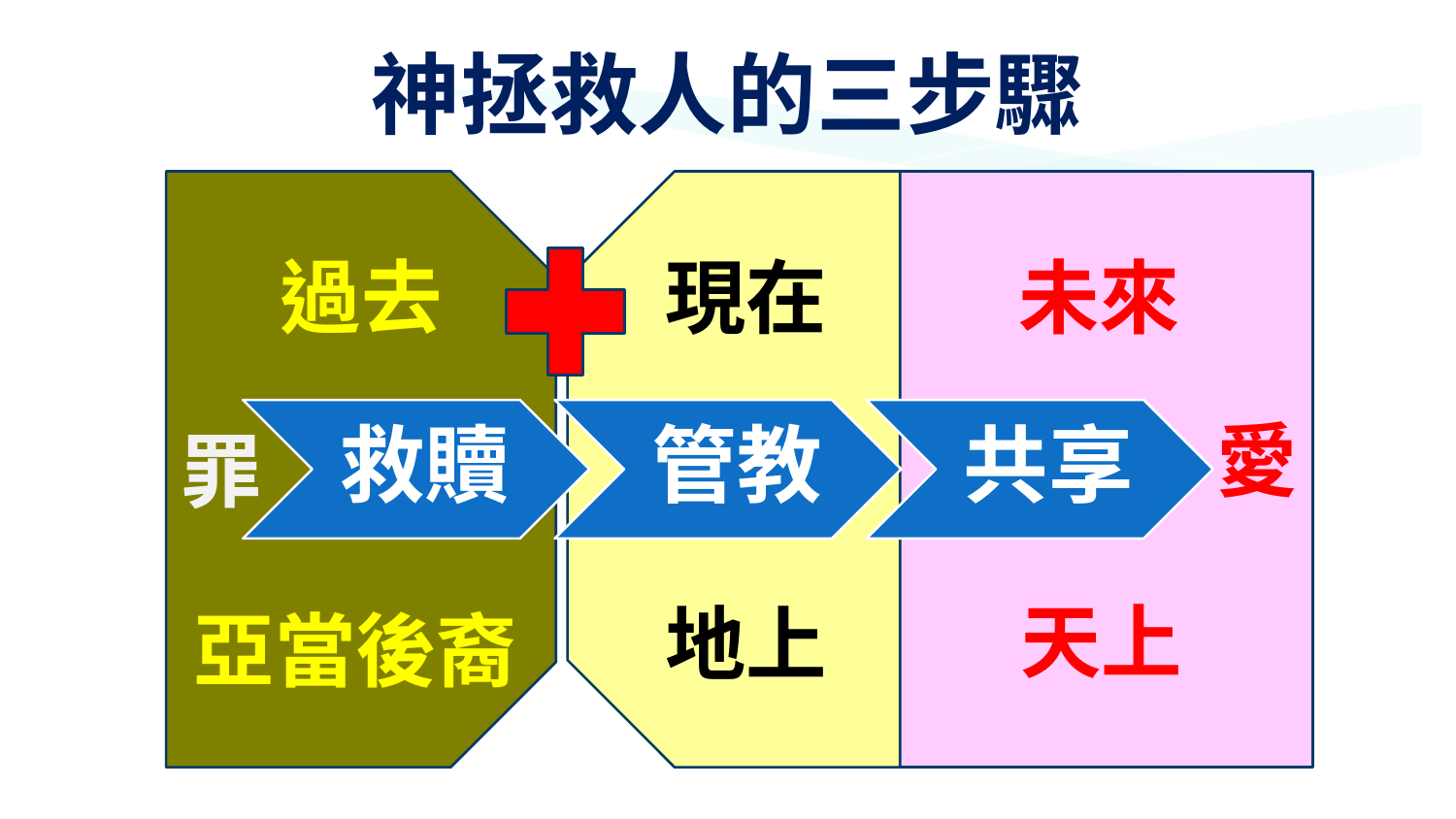

神拯救人的三步驟
救贖
管教
共享

過去
現在
未來

愛
罪
天上
地上
亞當後裔